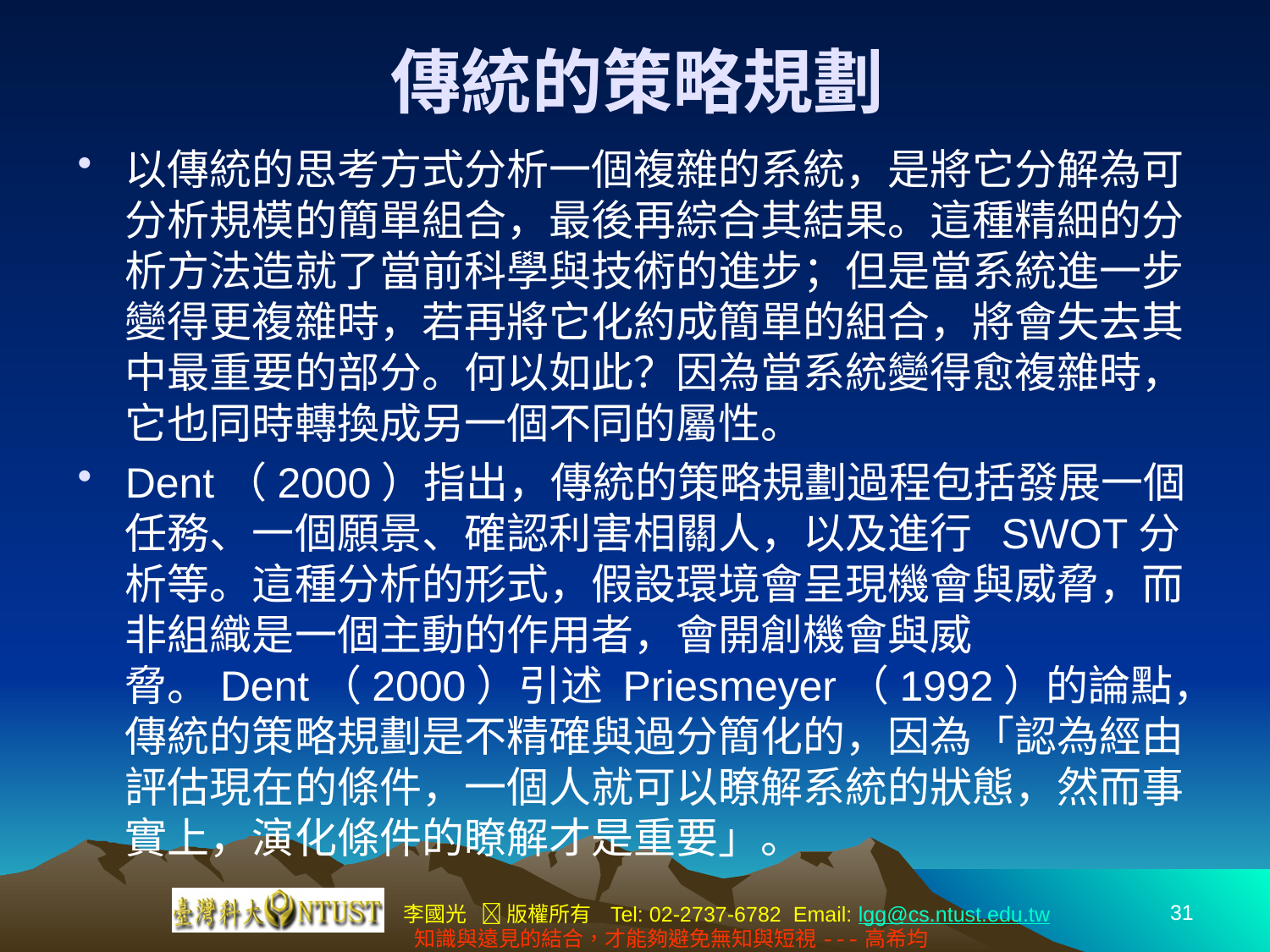

# 傳統的策略規劃
以傳統的思考方式分析一個複雜的系統，是將它分解為可分析規模的簡單組合，最後再綜合其結果。這種精細的分析方法造就了當前科學與技術的進步；但是當系統進一步變得更複雜時，若再將它化約成簡單的組合，將會失去其中最重要的部分。何以如此？因為當系統變得愈複雜時，它也同時轉換成另一個不同的屬性。
Dent（2000）指出，傳統的策略規劃過程包括發展一個任務、一個願景、確認利害相關人，以及進行  SWOT分析等。這種分析的形式，假設環境會呈現機會與威脅，而非組織是一個主動的作用者，會開創機會與威脅。Dent（2000）引述 Priesmeyer（1992）的論點，傳統的策略規劃是不精確與過分簡化的，因為「認為經由評估現在的條件，一個人就可以瞭解系統的狀態，然而事實上，演化條件的瞭解才是重要」。

31